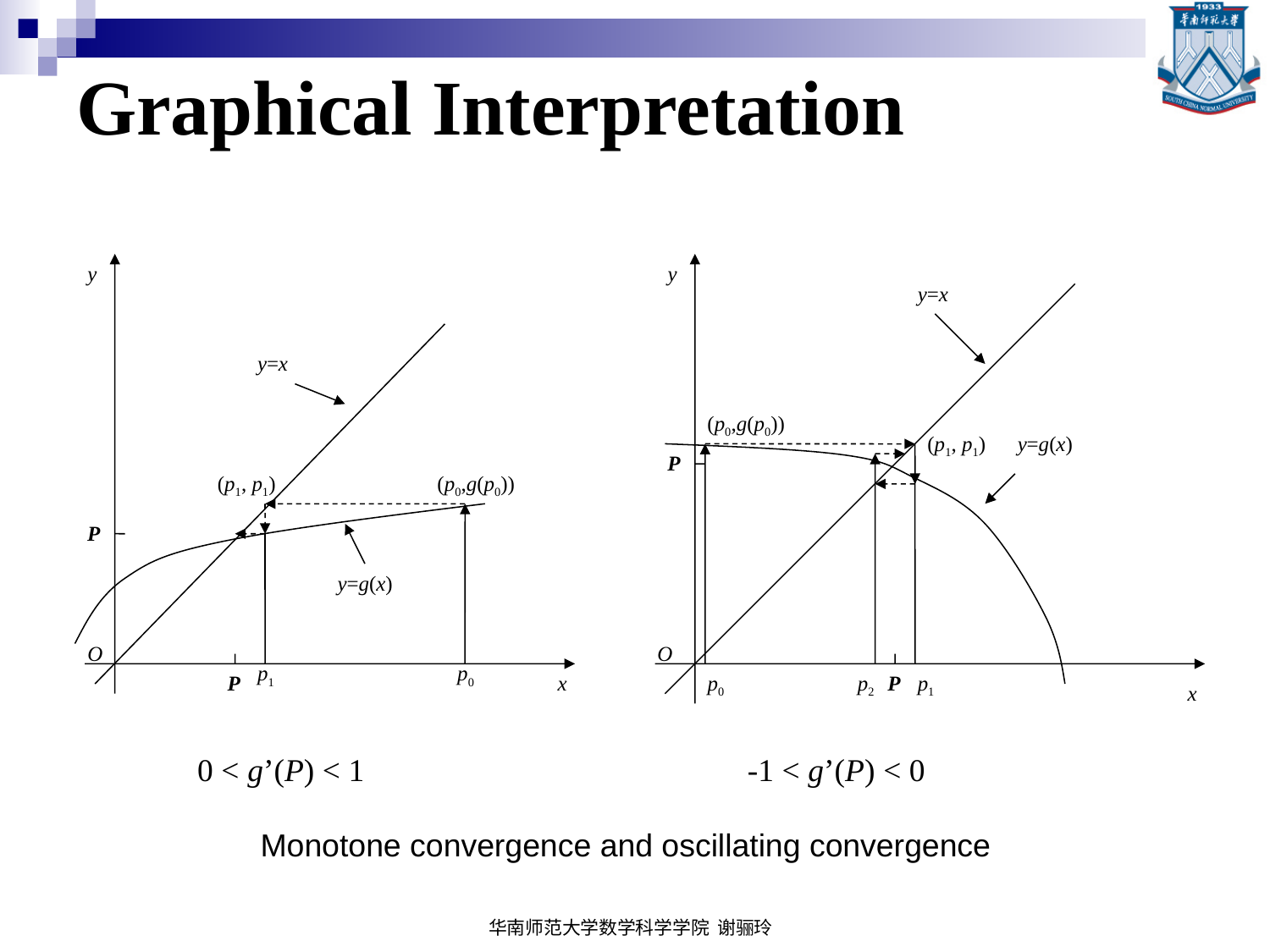

# Graphical Interpretation
y

y=x

(p1, p1)
(p0,g(p0))

P

y=g(x)
O

p1
p0

P
x
0 < g’(P) < 1
y

y=x

(p0,g(p0))
(p1, p1)
y=g(x)
P

O

p0
p2
P
p1
x
-1 < g’(P) < 0
Monotone convergence and oscillating convergence
华南师范大学数学科学学院  谢骊玲